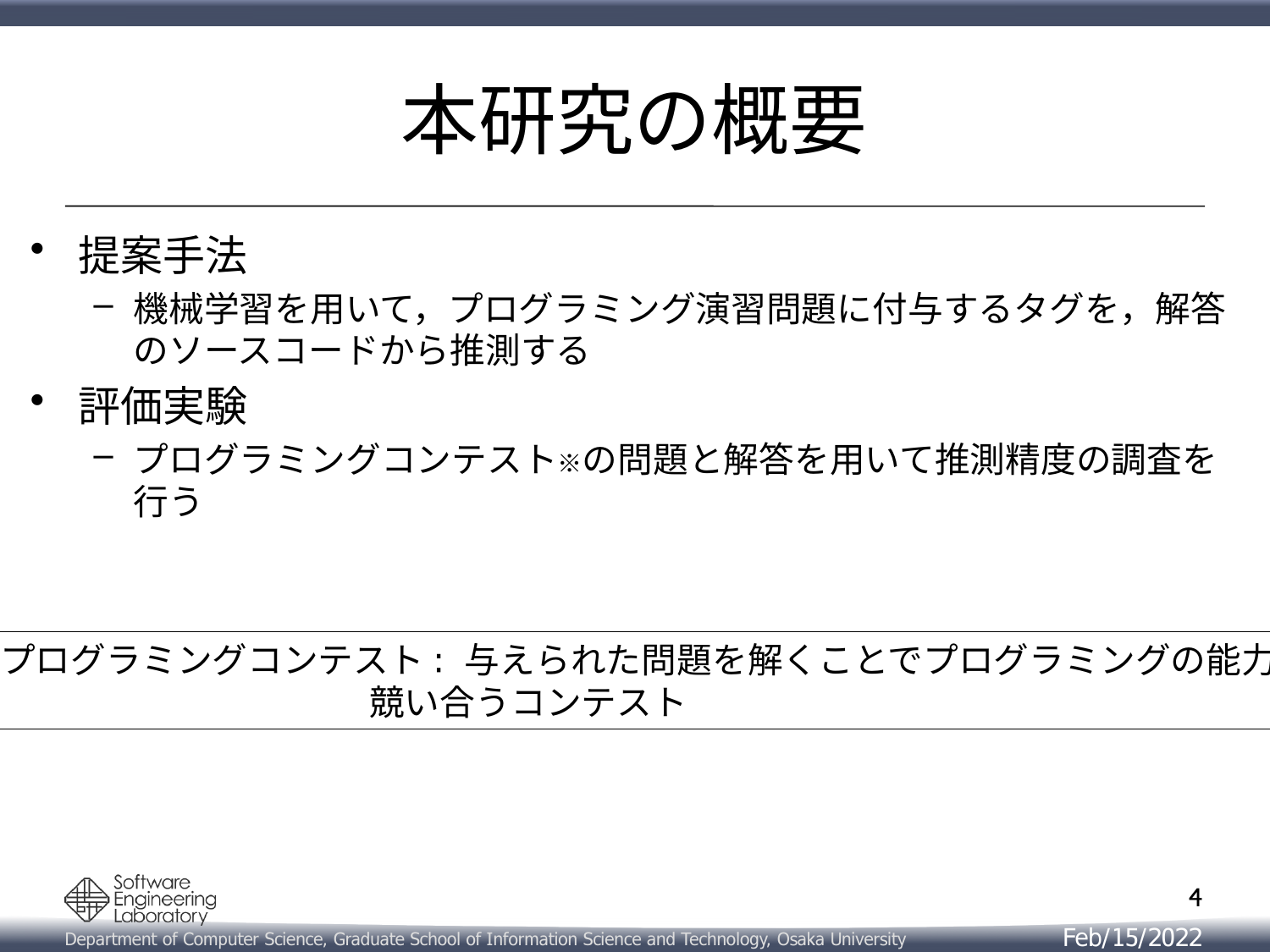

# 本研究の概要
提案手法
機械学習を用いて，プログラミング演習問題に付与するタグを，解答のソースコードから推測する
評価実験
プログラミングコンテスト※の問題と解答を用いて推測精度の調査を行う
※プログラミングコンテスト: 与えられた問題を解くことでプログラミングの能力を
			   競い合うコンテスト
4
Feb/15/2022